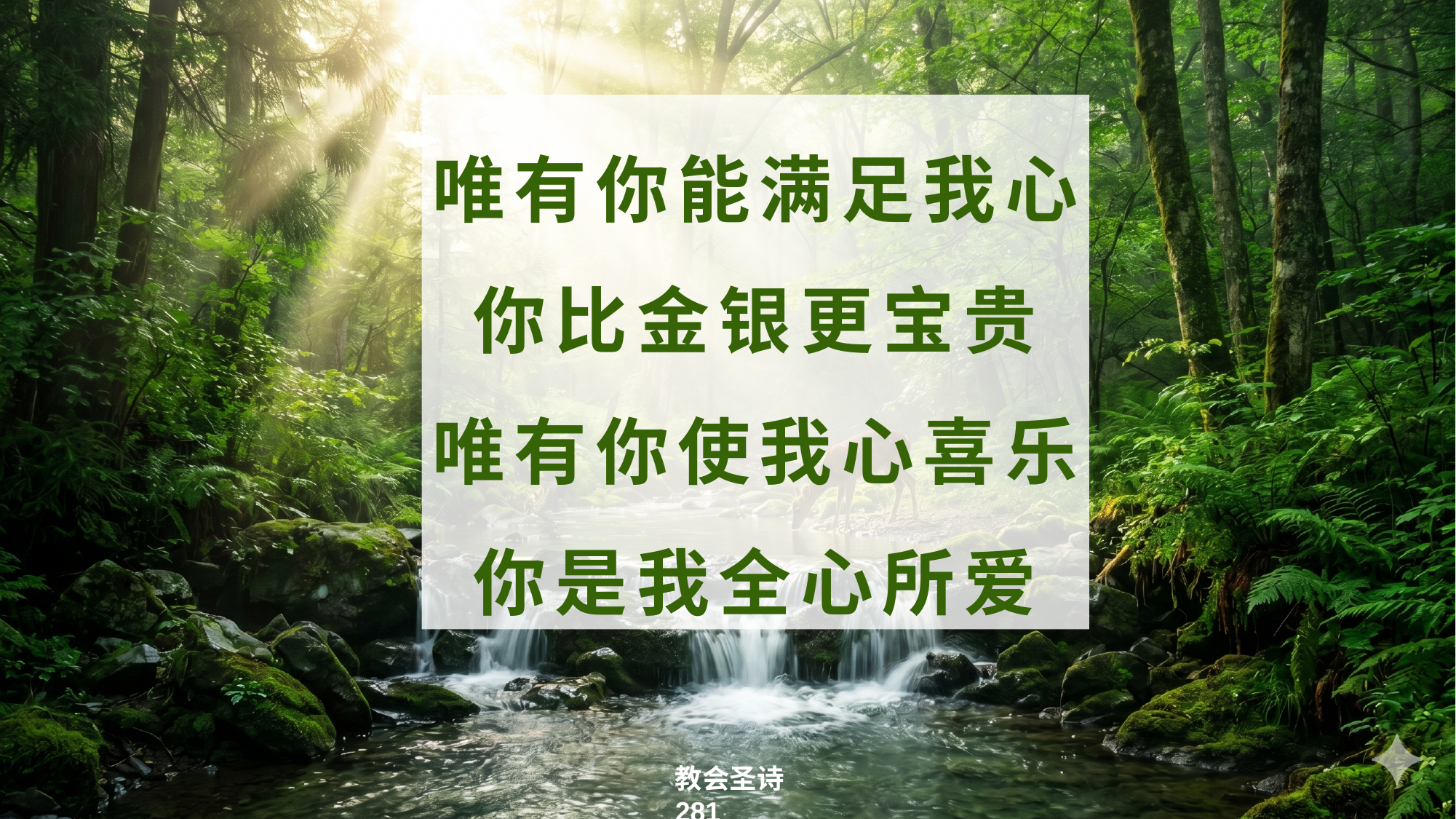

唯有你能满足我心
你比金银更宝贵
唯有你使我心喜乐
你是我全心所爱
教会圣诗 281